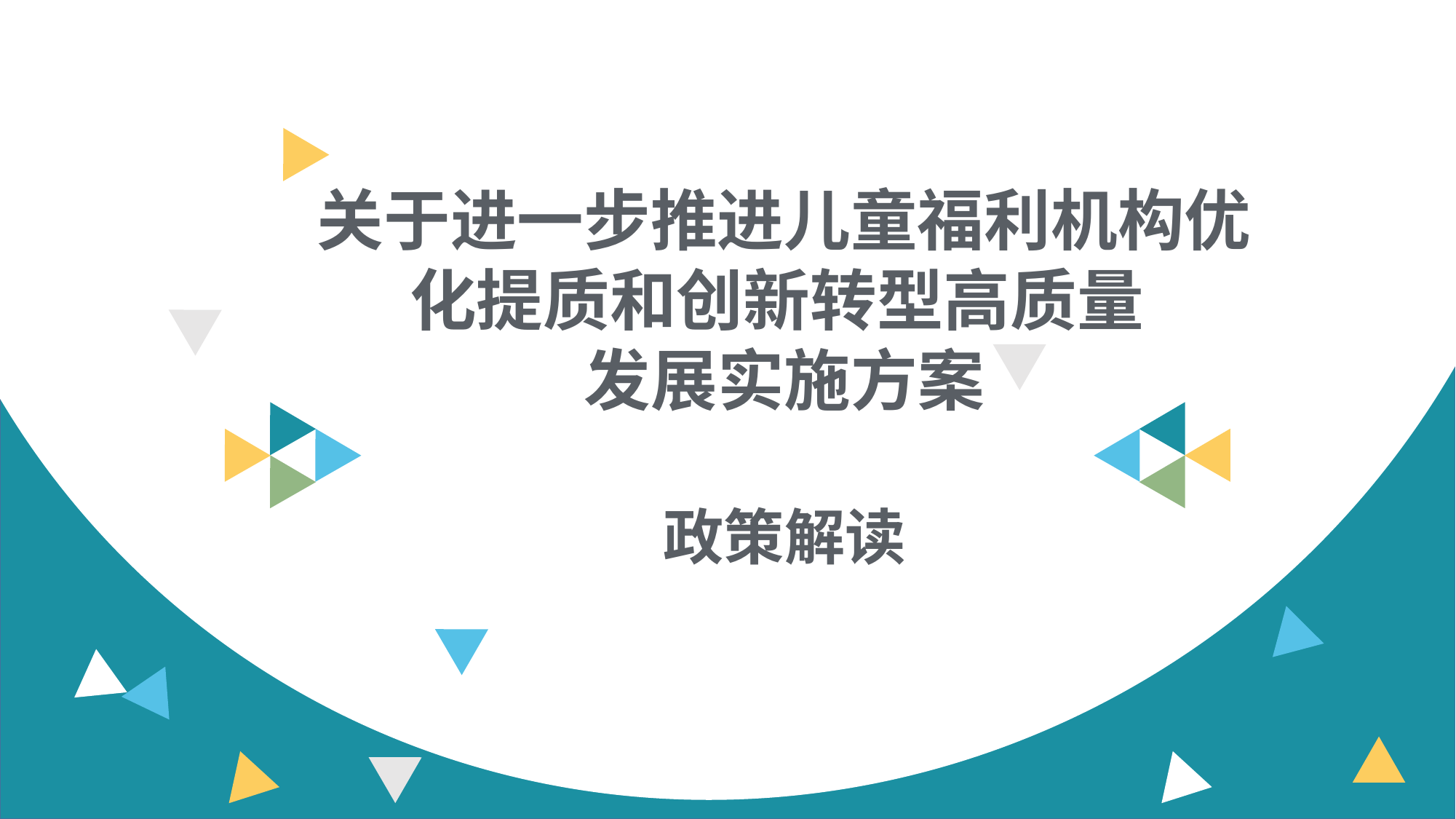

关于进一步推进儿童福利机构优化提质和创新转型高质量
发展实施方案

政策解读